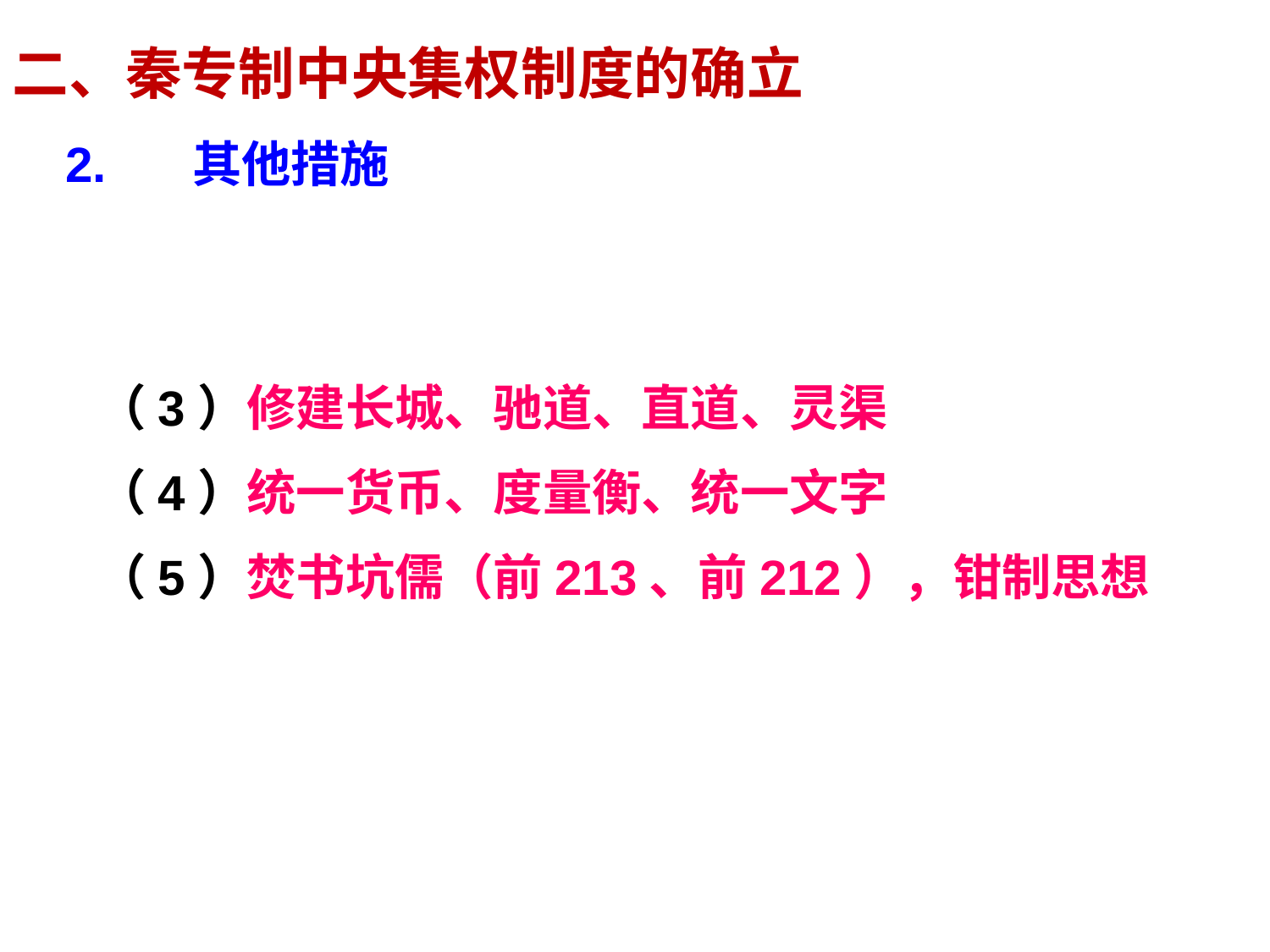

二、秦专制中央集权制度的确立
2.	其他措施
（3）修建长城、驰道、直道、灵渠
（4）统一货币、度量衡、统一文字
（5）焚书坑儒（前213、前212），钳制思想